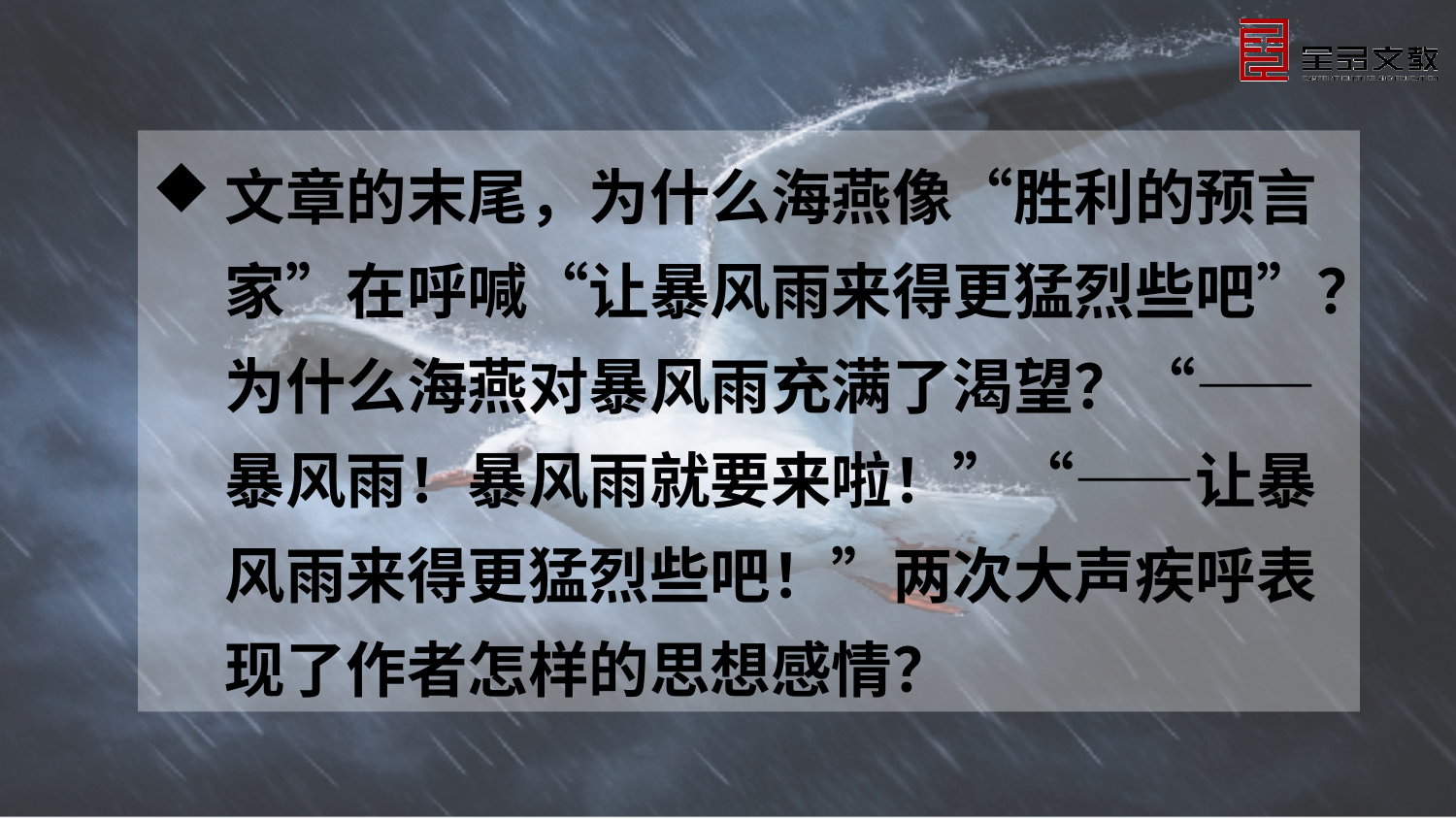

文章的末尾，为什么海燕像“胜利的预言家”在呼喊“让暴风雨来得更猛烈些吧”？为什么海燕对暴风雨充满了渴望？“——暴风雨！暴风雨就要来啦！”“——让暴风雨来得更猛烈些吧！”两次大声疾呼表现了作者怎样的思想感情？